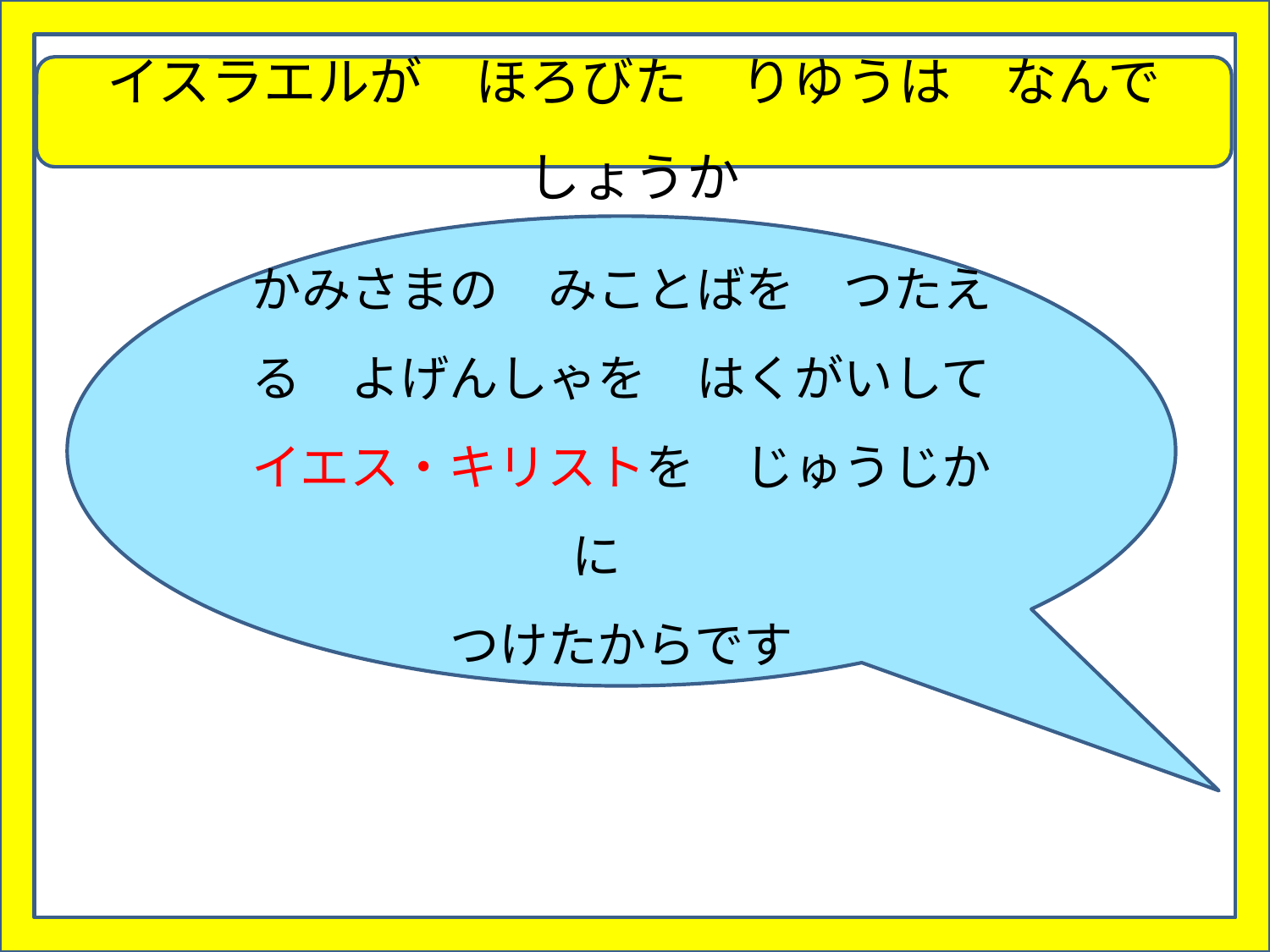

イスラエルが　ほろびた　りゆうは　なんでしょうか
かみさまの　みことばを　つたえる　よげんしゃを　はくがいして
イエス・キリストを　じゅうじかに
つけたからです